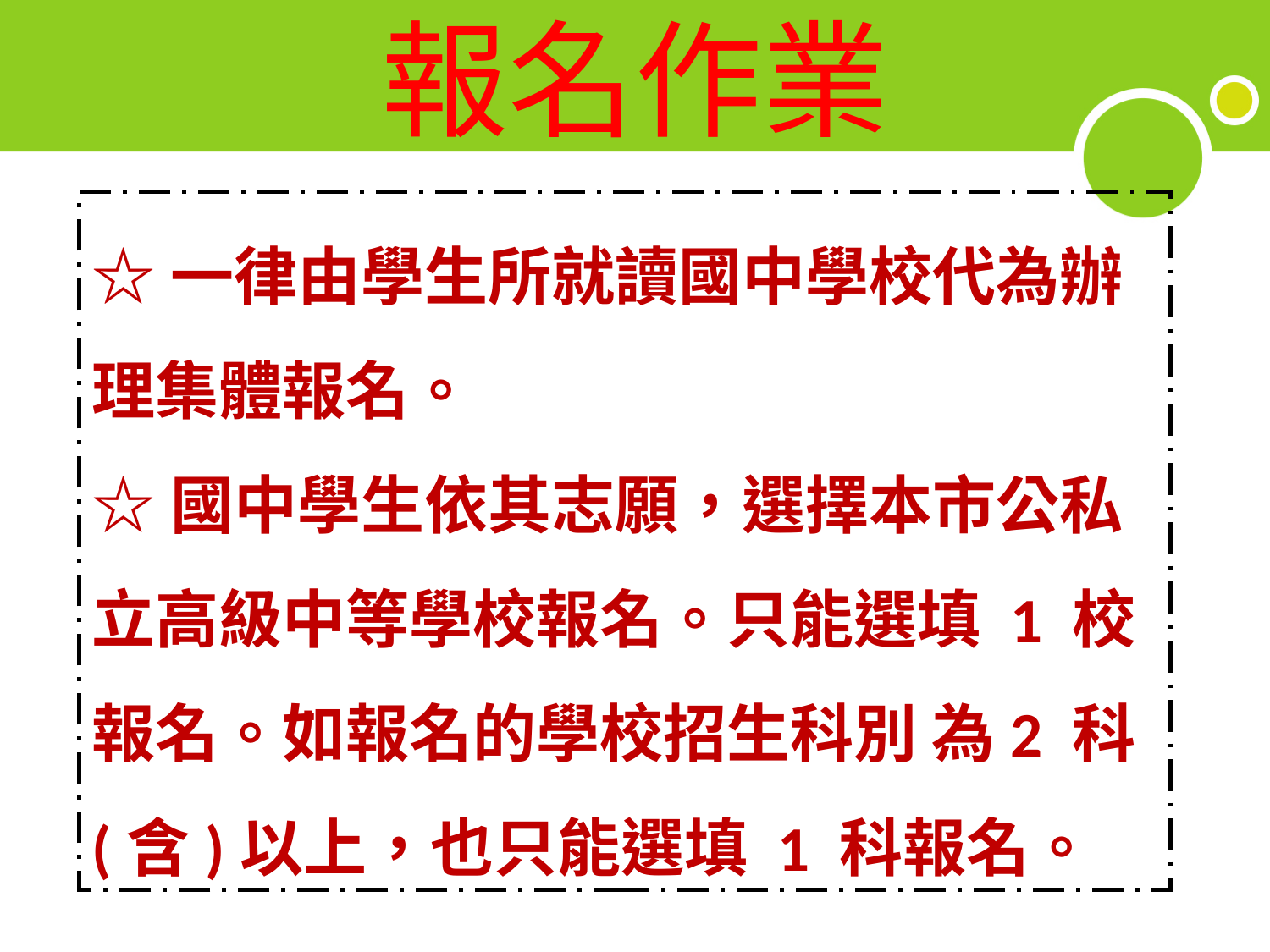

# 報名作業
☆一律由學生所就讀國中學校代為辦理集體報名。
☆國中學生依其志願，選擇本市公私立高級中等學校報名。只能選填 1 校報名。如報名的學校招生科別 為2 科(含)以上，也只能選填 1 科報名。